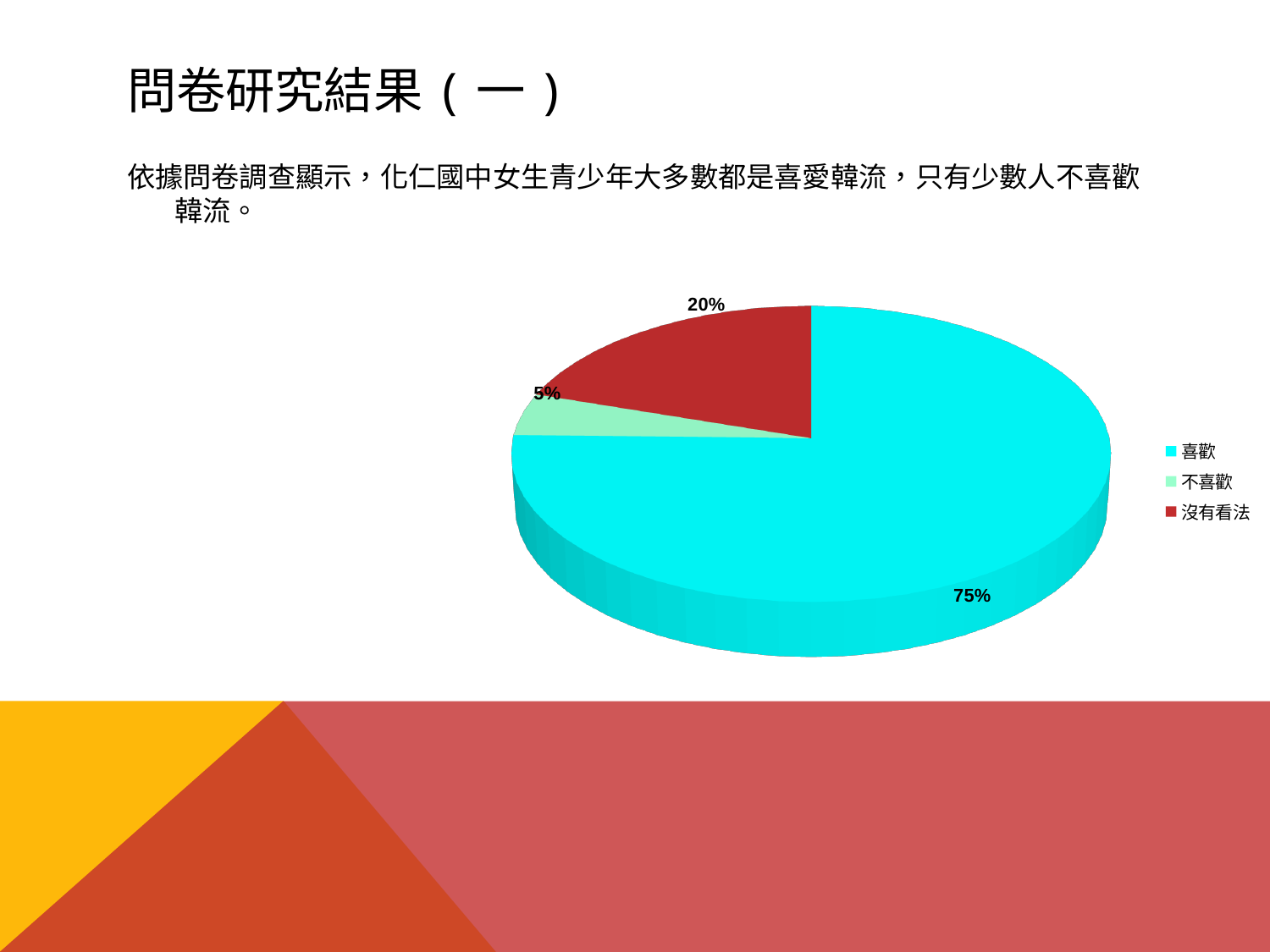

# 問卷研究結果(一)
依據問卷調查顯示，化仁國中女生青少年大多數都是喜愛韓流，只有少數人不喜歡韓流。

[unsupported chart]